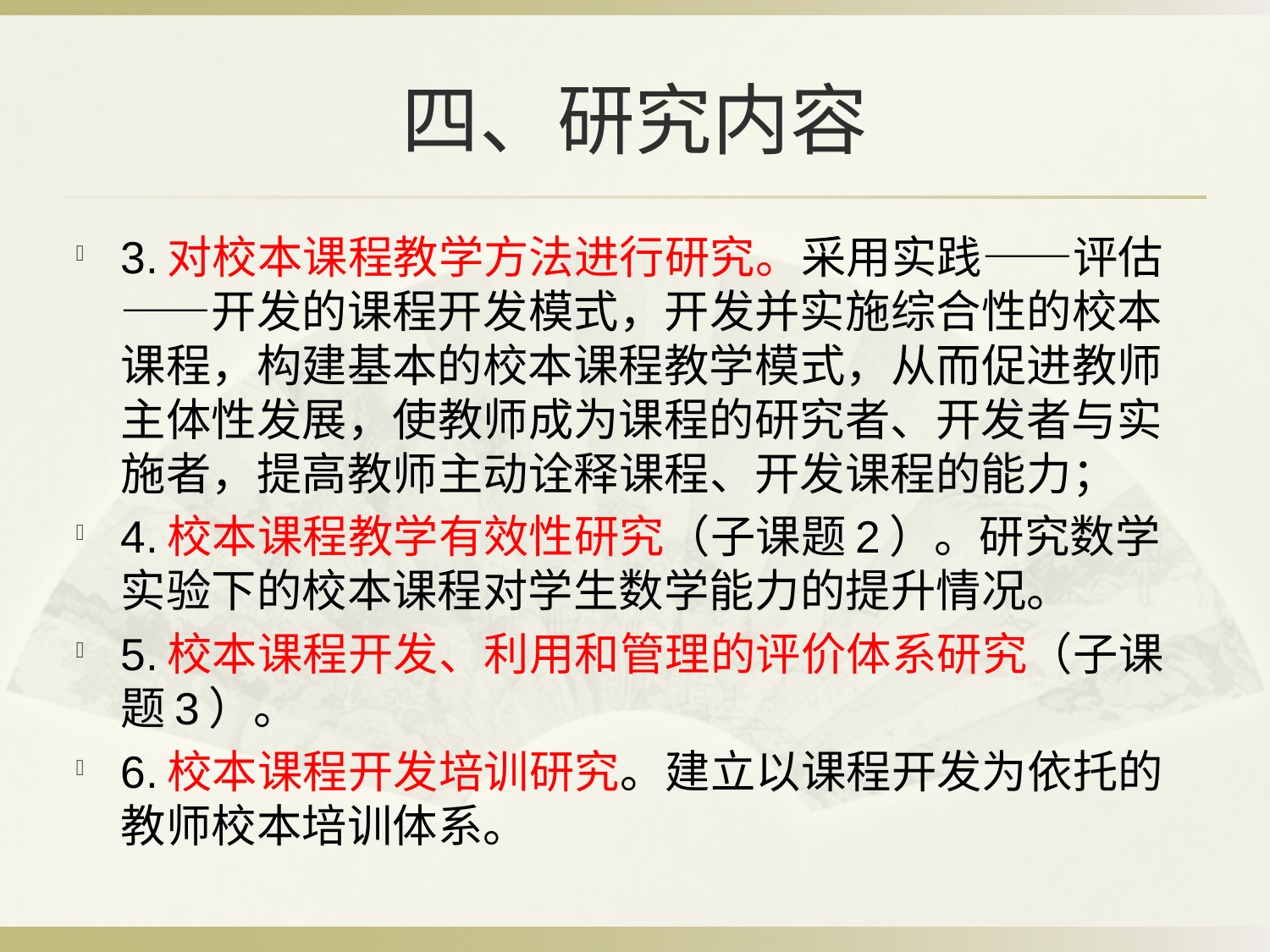

# 四、研究内容
3.对校本课程教学方法进行研究。采用实践——评估——开发的课程开发模式，开发并实施综合性的校本课程，构建基本的校本课程教学模式，从而促进教师主体性发展，使教师成为课程的研究者、开发者与实施者，提高教师主动诠释课程、开发课程的能力；
4.校本课程教学有效性研究（子课题2）。研究数学实验下的校本课程对学生数学能力的提升情况。
5.校本课程开发、利用和管理的评价体系研究（子课题3）。
6.校本课程开发培训研究。建立以课程开发为依托的教师校本培训体系。